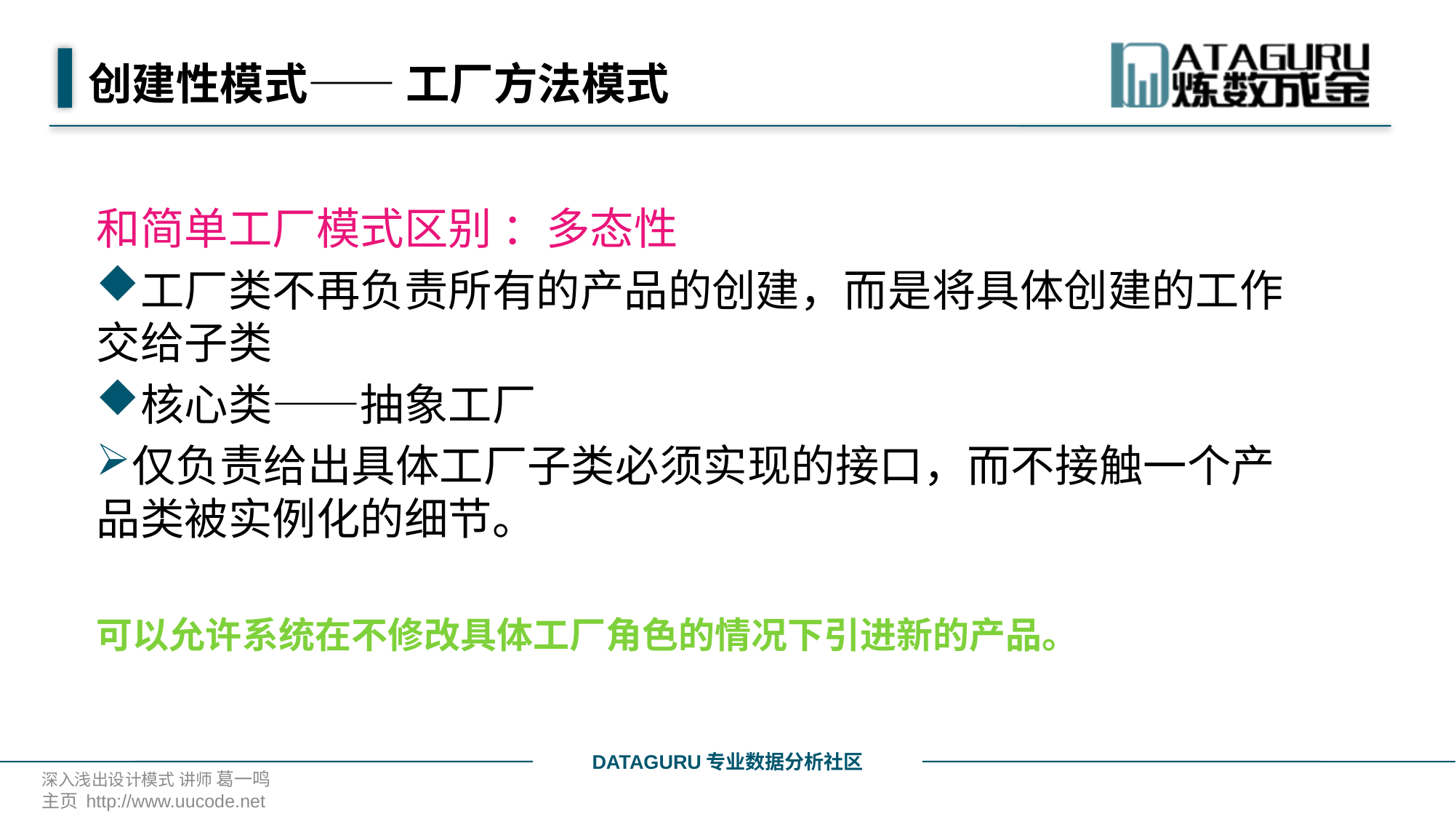

# 创建性模式—— 工厂方法模式
和简单工厂模式区别 ：多态性
工厂类不再负责所有的产品的创建，而是将具体创建的工作交给子类
核心类——抽象工厂
仅负责给出具体工厂子类必须实现的接口，而不接触一个产品类被实例化的细节。

可以允许系统在不修改具体工厂角色的情况下引进新的产品。